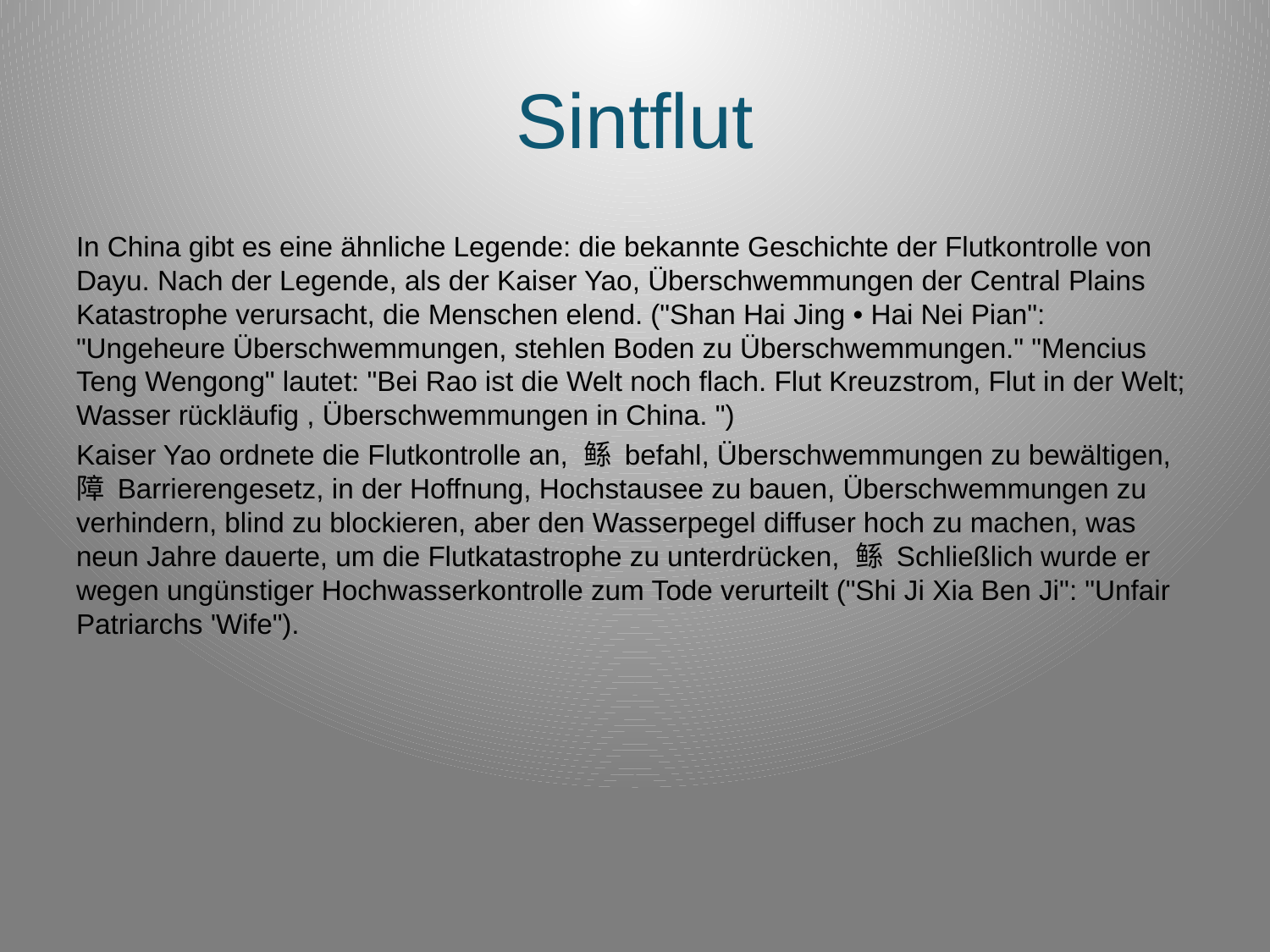

# Sintflut
In China gibt es eine ähnliche Legende: die bekannte Geschichte der Flutkontrolle von Dayu. Nach der Legende, als der Kaiser Yao, Überschwemmungen der Central Plains Katastrophe verursacht, die Menschen elend. ("Shan Hai Jing • Hai Nei Pian": "Ungeheure Überschwemmungen, stehlen Boden zu Überschwemmungen." "Mencius Teng Wengong" lautet: "Bei Rao ist die Welt noch flach. Flut Kreuzstrom, Flut in der Welt; Wasser rückläufig , Überschwemmungen in China. ")
Kaiser Yao ordnete die Flutkontrolle an, 鲧 befahl, Überschwemmungen zu bewältigen, 障 Barrierengesetz, in der Hoffnung, Hochstausee zu bauen, Überschwemmungen zu verhindern, blind zu blockieren, aber den Wasserpegel diffuser hoch zu machen, was neun Jahre dauerte, um die Flutkatastrophe zu unterdrücken, 鲧 Schließlich wurde er wegen ungünstiger Hochwasserkontrolle zum Tode verurteilt ("Shi Ji Xia Ben Ji": "Unfair Patriarchs 'Wife").